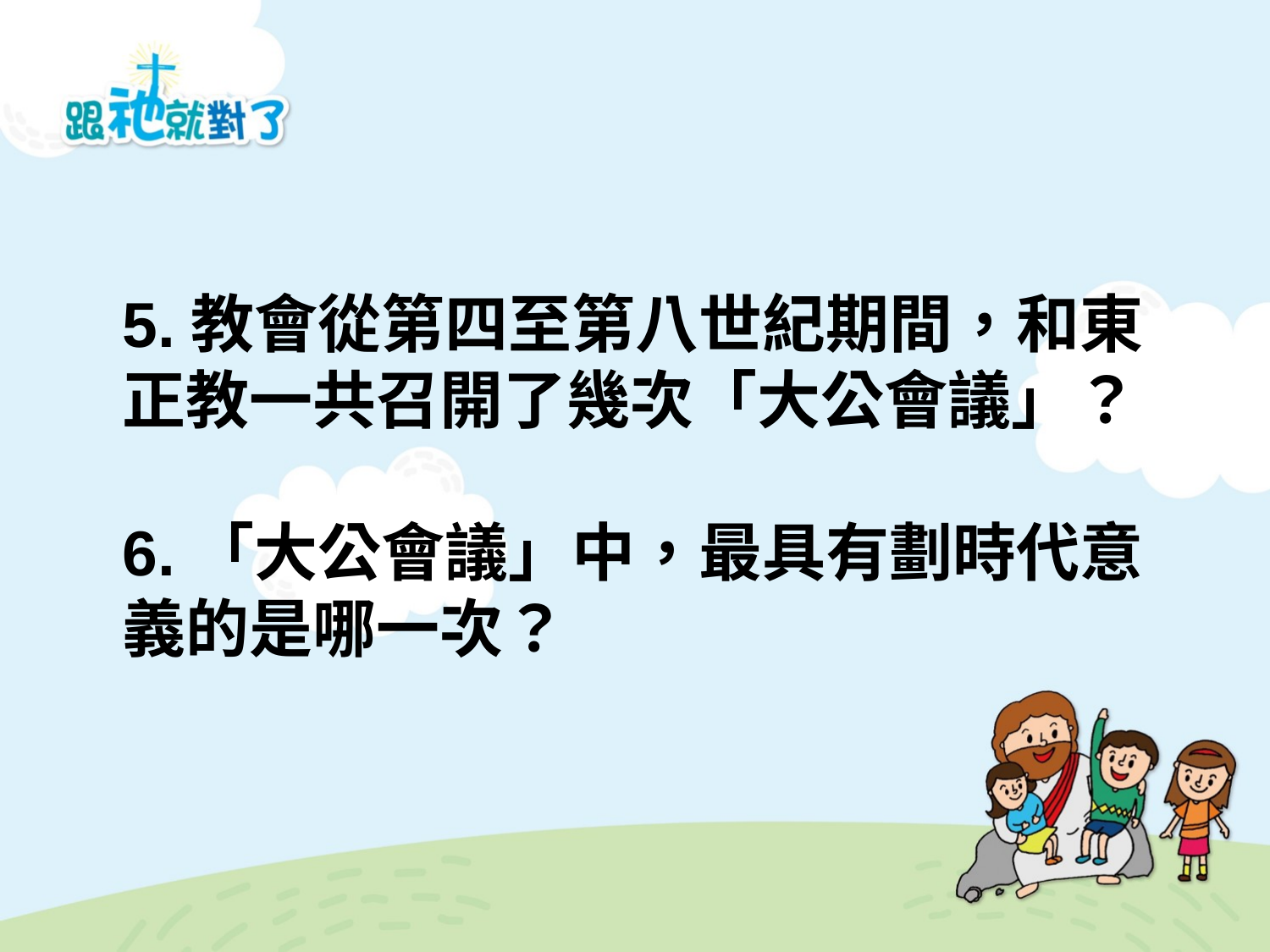

5.教會從第四至第八世紀期間，和東正教一共召開了幾次「大公會議」？

6.「大公會議」中，最具有劃時代意義的是哪一次？